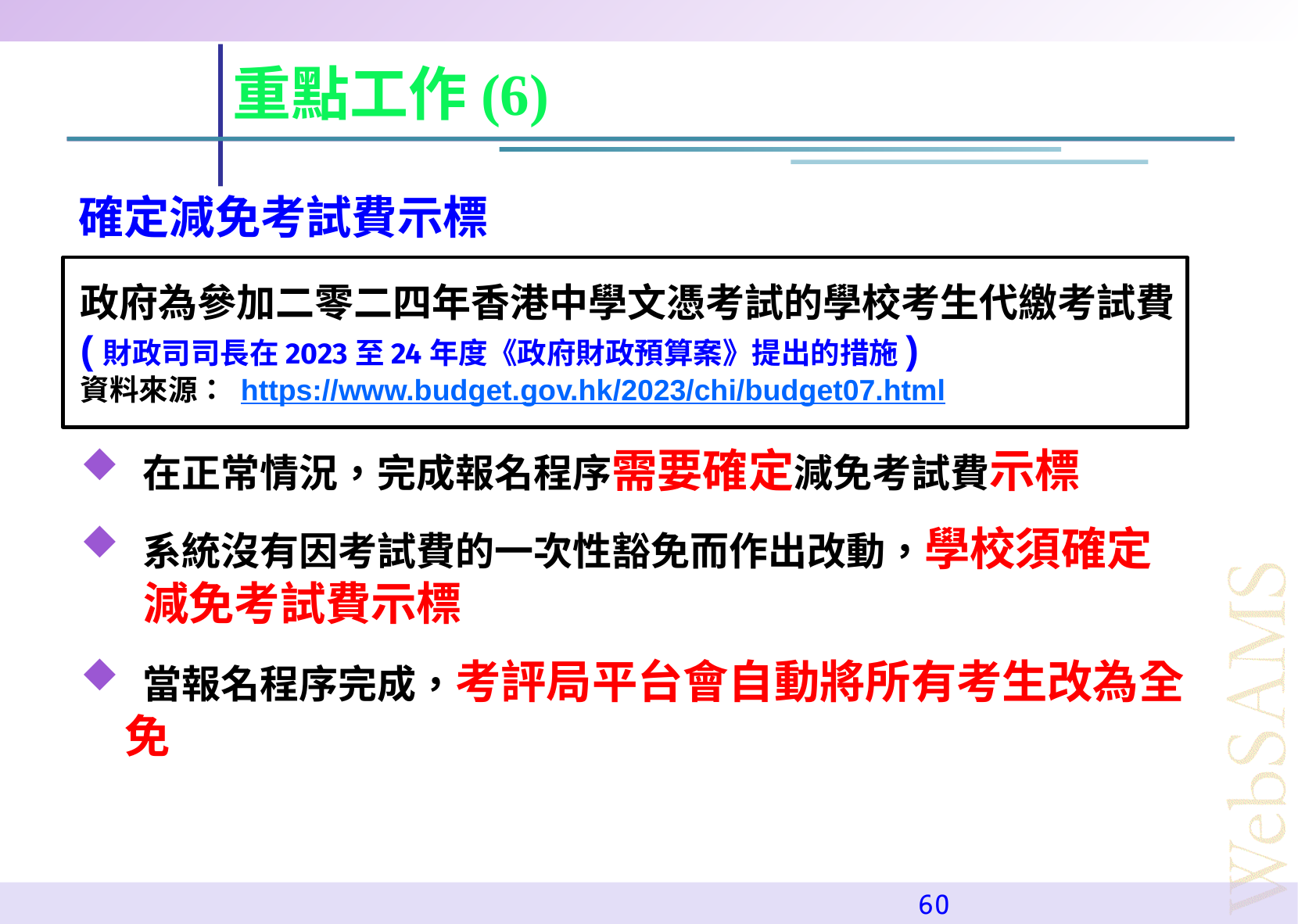

重點工作(6)

確定減免考試費示標

政府為參加二零二四年香港中學文憑考試的學校考生代繳考試費
(財政司司長在2023至24年度《政府財政預算案》提出的措施)
資料來源： https://www.budget.gov.hk/2023/chi/budget07.html

 在正常情況，完成報名程序需要確定減免考試費示標

 系統沒有因考試費的一次性豁免而作出改動，學校須確定
     減免考試費示標

 當報名程序完成，考評局平台會自動將所有考生改為全免